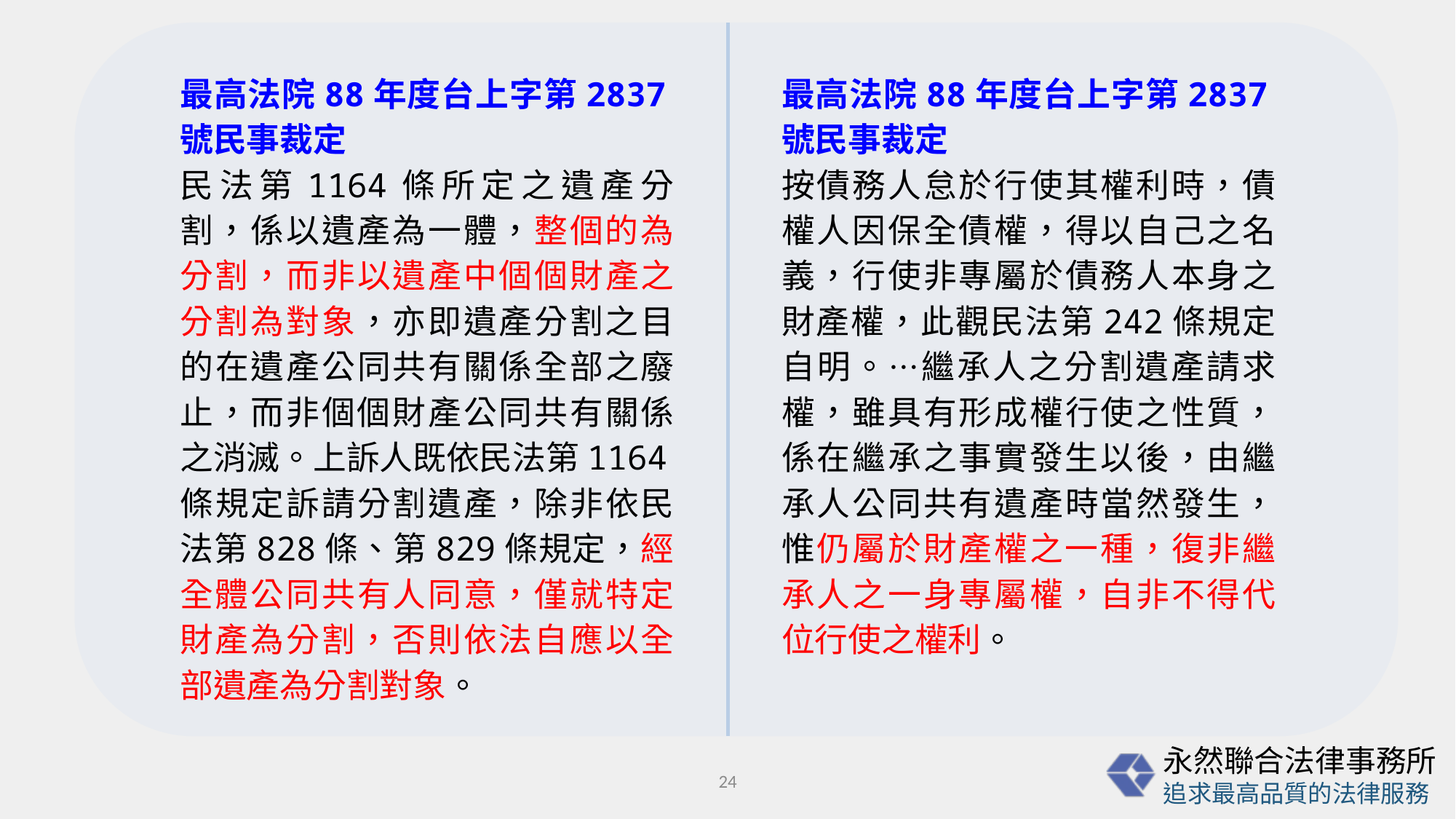

最高法院88年度台上字第2837號民事裁定
民法第1164條所定之遺產分割，係以遺產為一體，整個的為分割，而非以遺產中個個財產之分割為對象，亦即遺產分割之目的在遺產公同共有關係全部之廢止，而非個個財產公同共有關係之消滅。上訴人既依民法第1164條規定訴請分割遺產，除非依民法第828條、第829條規定，經全體公同共有人同意，僅就特定財產為分割，否則依法自應以全部遺產為分割對象。
最高法院88年度台上字第2837號民事裁定
按債務人怠於行使其權利時，債權人因保全債權，得以自己之名義，行使非專屬於債務人本身之財產權，此觀民法第242條規定自明。…繼承人之分割遺產請求權，雖具有形成權行使之性質，係在繼承之事實發生以後，由繼承人公同共有遺產時當然發生，惟仍屬於財產權之一種，復非繼承人之一身專屬權，自非不得代位行使之權利。
24